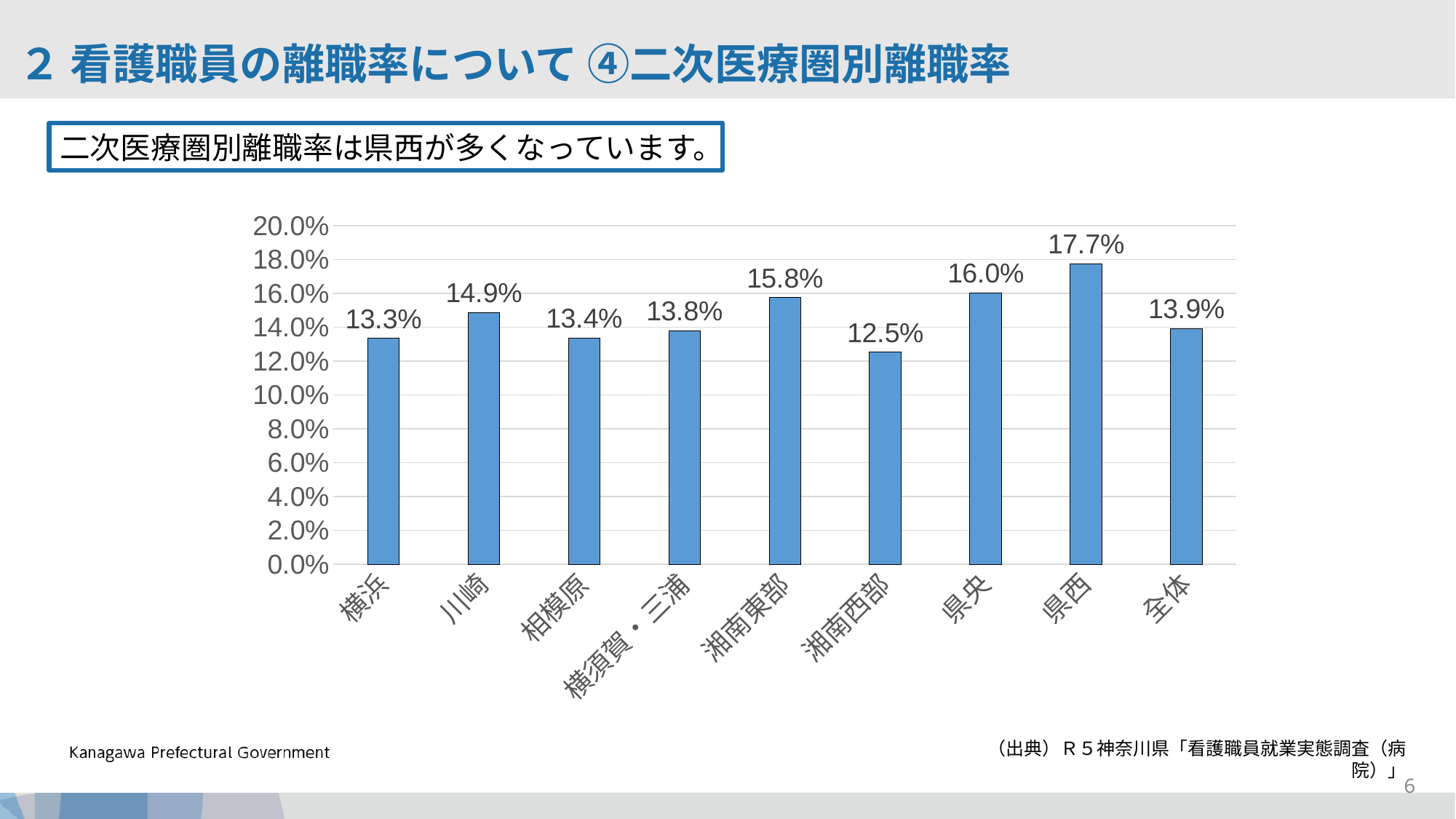

２ 看護職員の離職率について ④二次医療圏別離職率
二次医療圏別離職率は県西が多くなっています。

### Chart

| Category |  |
|---|---|
| 横浜 | 0.13337584048226292 |
| 川崎 | 0.14862604540023894 |
| 相模原 | 0.13360012313375405 |
| 横須賀・三浦 | 0.13787281935846932 |
| 湘南東部 | 0.15758002110446712 |
| 湘南西部 | 0.1253246753246753 |
| 県央 | 0.16020114942528735 |
| 県西 | 0.17729393468118196 |
| 全体 | 0.13932325571833842 |
（出典）Ｒ５神奈川県「看護職員就業実態調査（病院）」
6